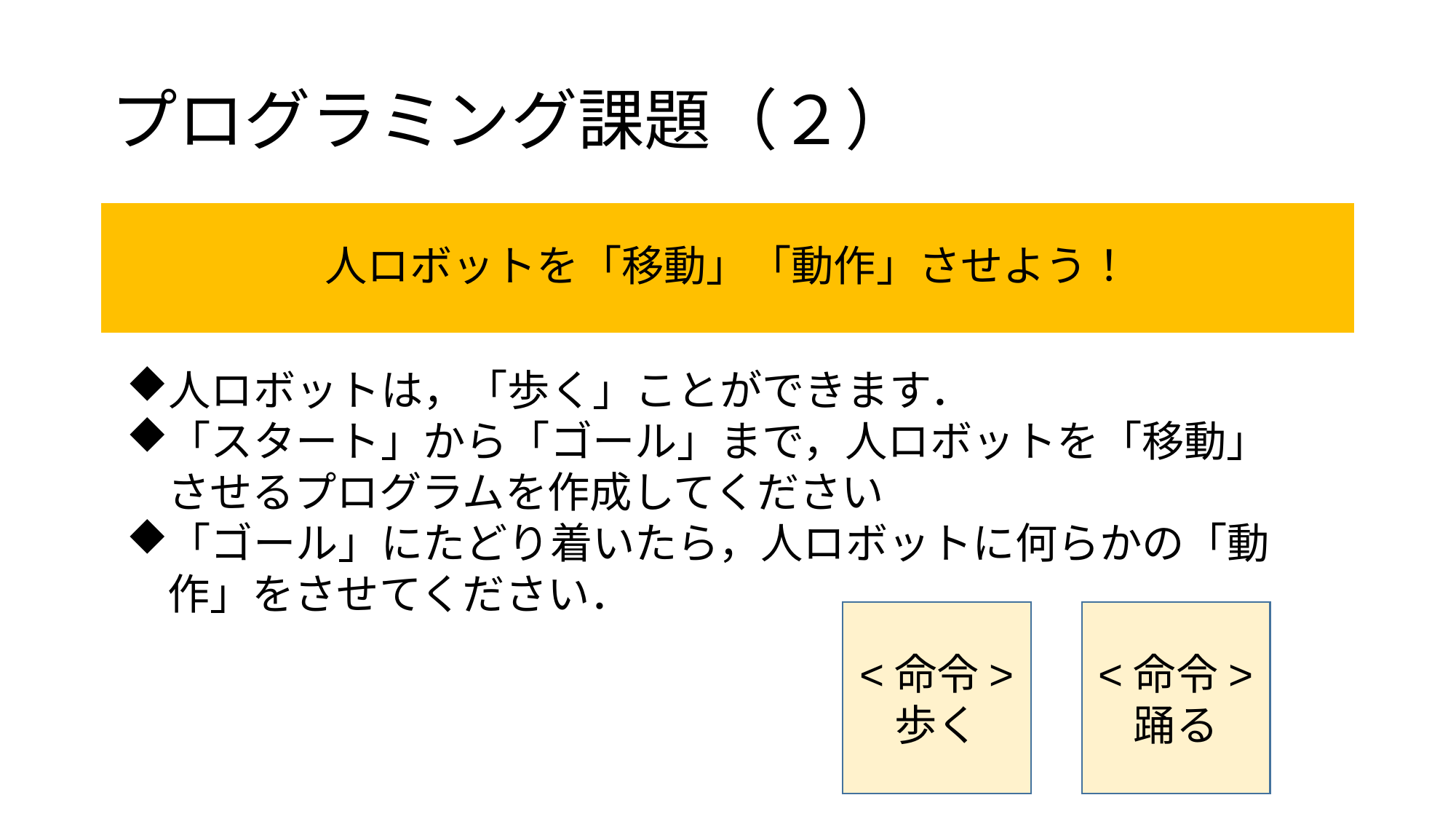

# プログラミング課題（２）
人ロボットを「移動」「動作」させよう！
人ロボットは，「歩く」ことができます．
「スタート」から「ゴール」まで，人ロボットを「移動」させるプログラムを作成してください
「ゴール」にたどり着いたら，人ロボットに何らかの「動作」をさせてください．
<命令>
踊る
<命令>
歩く